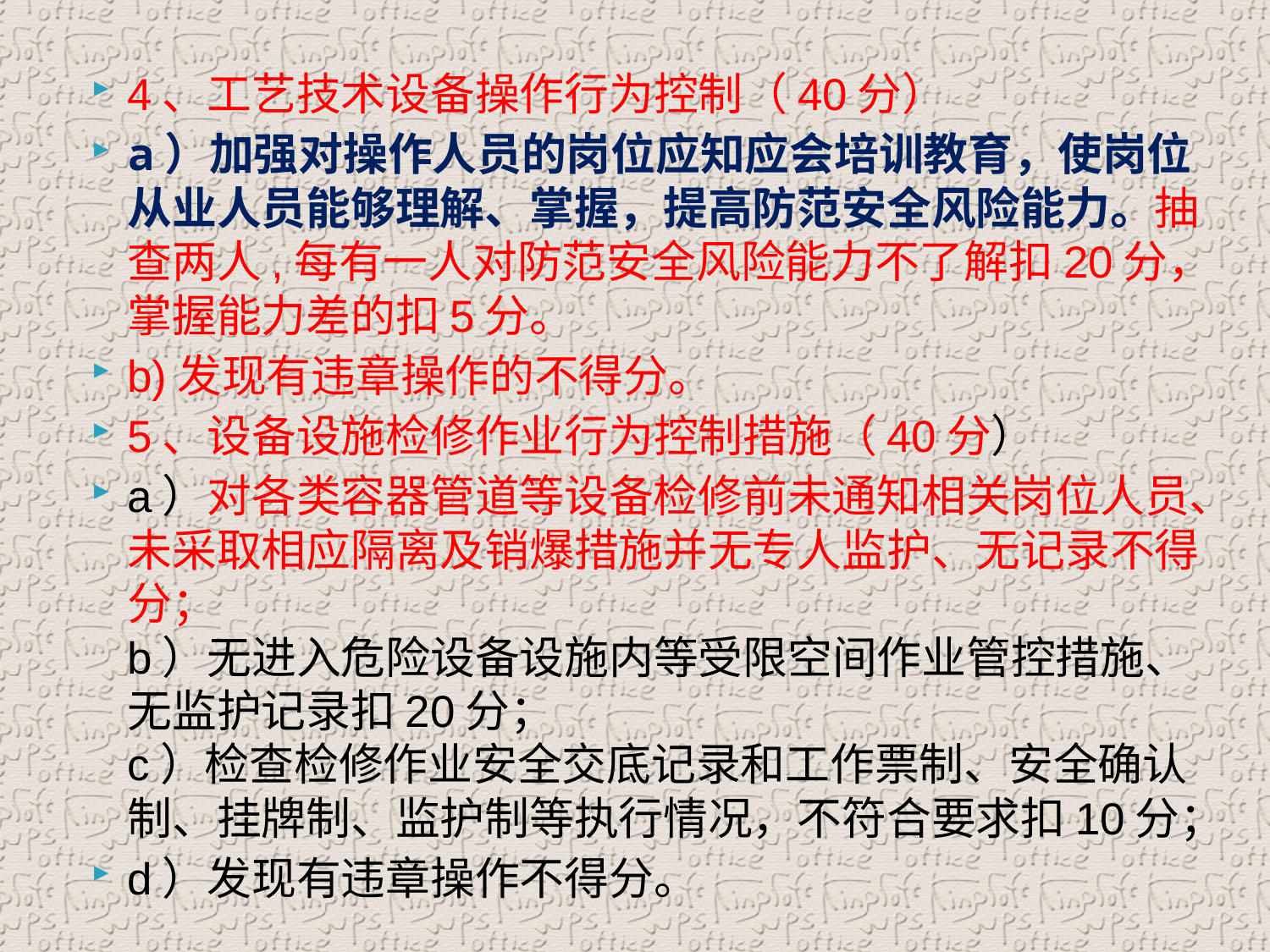

4、工艺技术设备操作行为控制（40分）
a）加强对操作人员的岗位应知应会培训教育，使岗位从业人员能够理解、掌握，提高防范安全风险能力。抽查两人,每有一人对防范安全风险能力不了解扣20分，掌握能力差的扣5分。
b)发现有违章操作的不得分。
5、设备设施检修作业行为控制措施（40分）
a）对各类容器管道等设备检修前未通知相关岗位人员、未采取相应隔离及销爆措施并无专人监护、无记录不得分；
b）无进入危险设备设施内等受限空间作业管控措施、无监护记录扣20分；
c）检查检修作业安全交底记录和工作票制、安全确认制、挂牌制、监护制等执行情况，不符合要求扣10分；
d）发现有违章操作不得分。